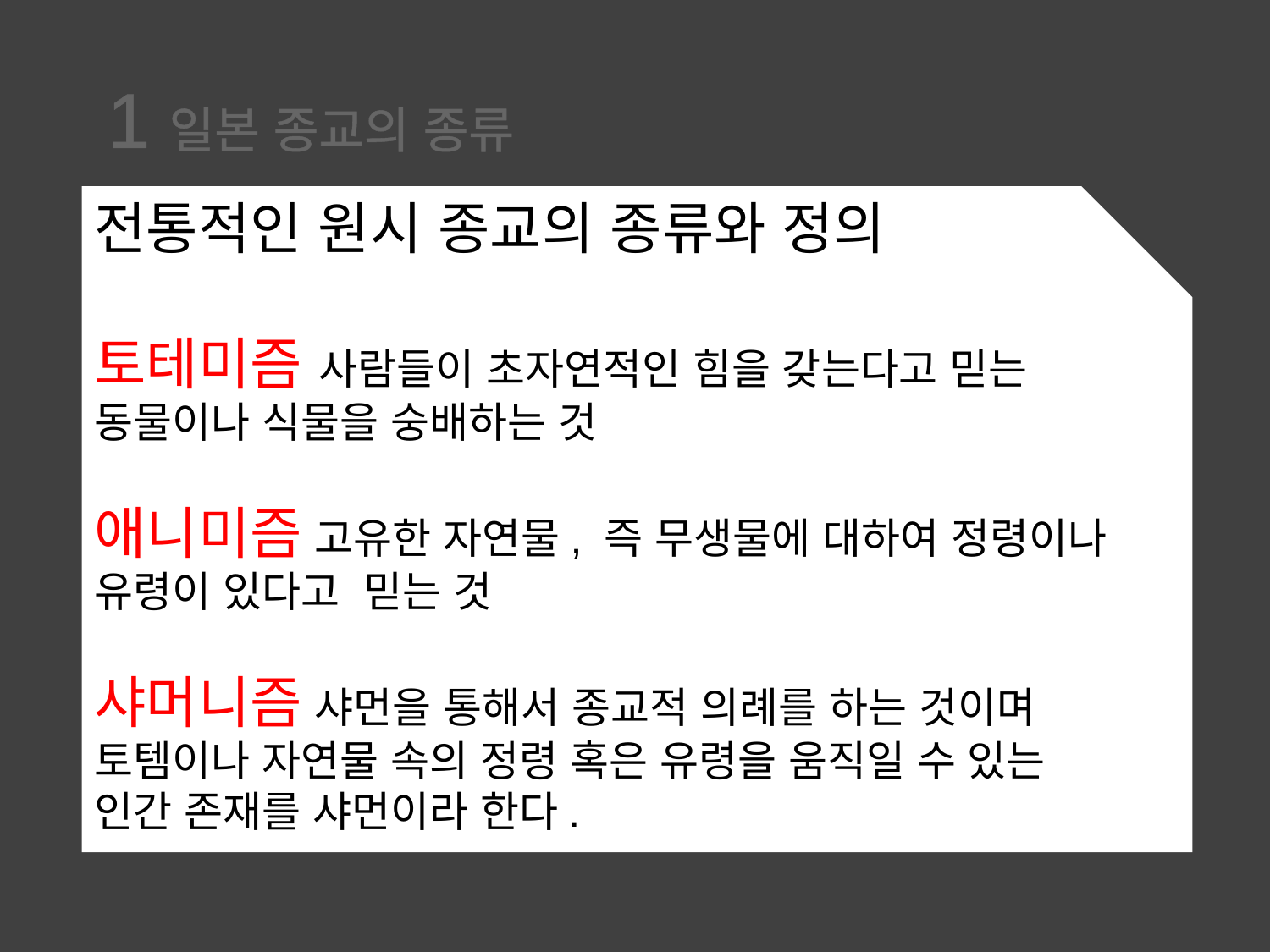

1일본 종교의 종류

전통적인 원시 종교의 종류와 정의

토테미즘 사람들이 초자연적인 힘을 갖는다고 믿는 동물이나 식물을 숭배하는 것

애니미즘 고유한 자연물, 즉 무생물에 대하여 정령이나 유령이 있다고  믿는 것

샤머니즘 샤먼을 통해서 종교적 의례를 하는 것이며 토템이나 자연물 속의 정령 혹은 유령을 움직일 수 있는 인간 존재를 샤먼이라 한다.